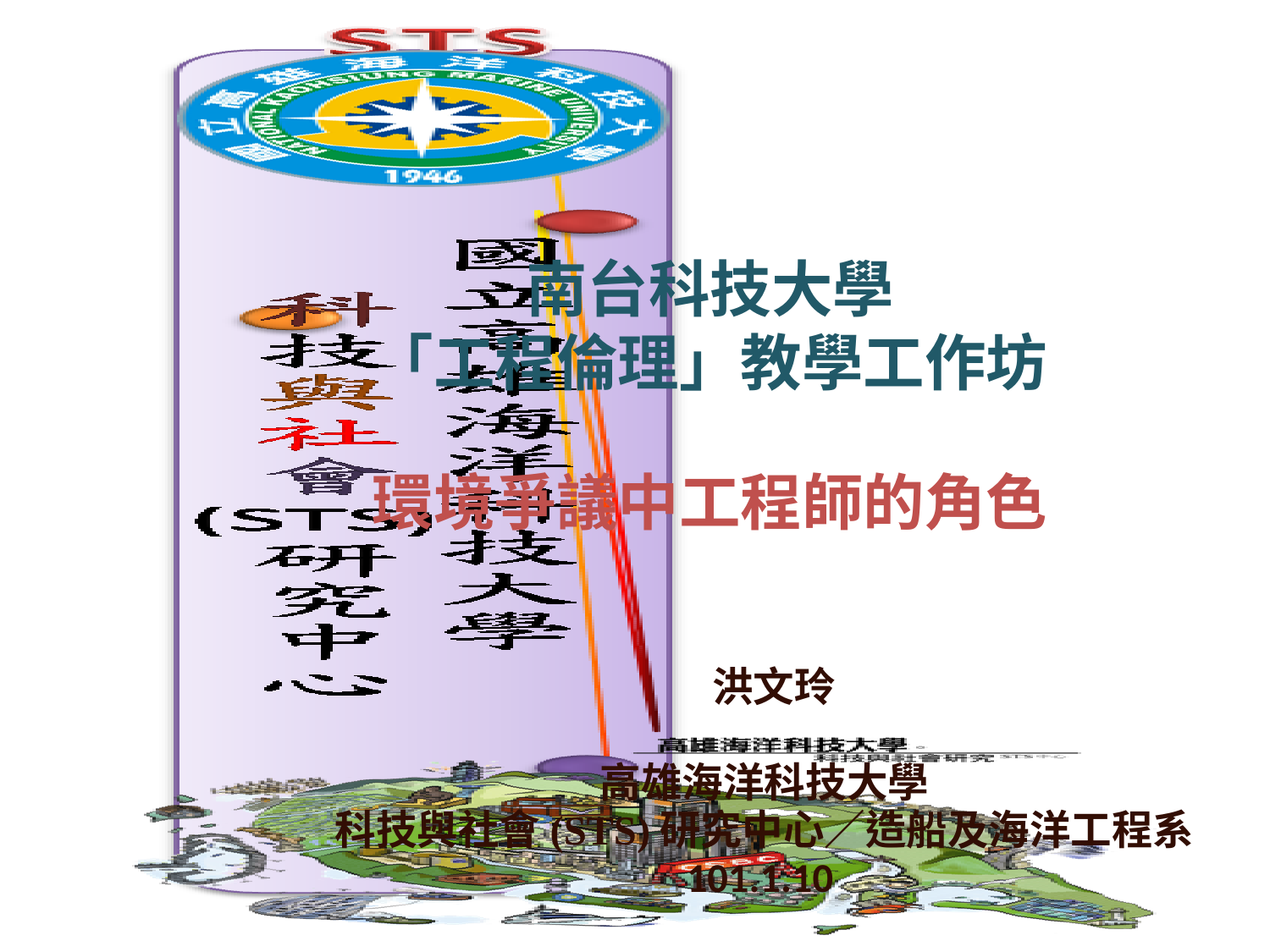

# 南台科技大學 「工程倫理」教學工作坊 環境爭議中工程師的角色
 洪文玲

高雄海洋科技大學
科技與社會(STS)研究中心／造船及海洋工程系
101.1.10